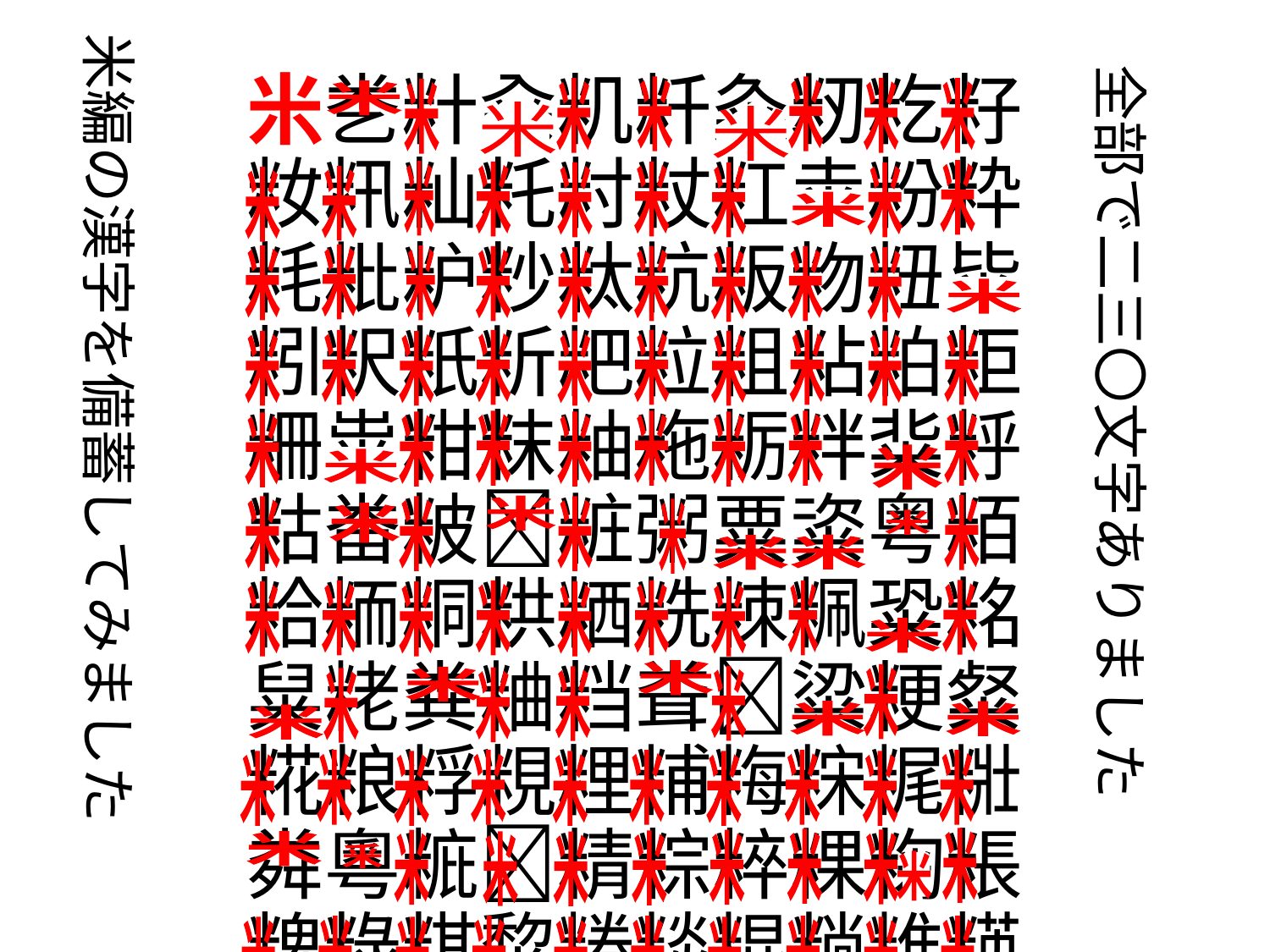

米編の漢字を備蓄してみました
# 米㐘籵籴籶粁粂籾籺籽 籹籸籼籷籿粀䉺𥸮粉粋 粍粃粐粆粏粇粄粅粈粊 粌粎䉻䉼粑粒粗粘粕粔 粣粜粓粖粙粚粝䉽䉾䉿 䊀畨𥹖𥹆粧粥粟粢粤粨 粭粫粡粠粞䊁䊂䊃䊄䊅 䊆粩粪粬𥹥𥹢𥹤粱粳粲 糀粮粰粯粴䊇䊈䊉䊊䊋 粦粵䊌𥹴精粽粹粿粷粻 粺粶粸䊍䊎䊏䊐䊑䊒䊔 糁精糊糎糅糂糉粼糇糈 糄糍糃糆糋糌䊓䊕䊖䊗 䊘䊙𥻂𥻈糖糒糢糘糚糗 糕糔糏糓糐糑䊚䨀𥻨𥻘 糠糟糞糜糛糝糙糡糨䊛 䊜䊝䊞䊟䊠䊡䊢糧糦糥 糤䊣䊤䊦䊧䊨䊩䊪𥼣糩 糫糪䊥䊫䊬糭𥼽糯糲糰 糣䊭䊮糬糮䊯𥽜糴糱糵 䊰䊱䊲𥽭𥽲糶䊳䊴糳糷
全部で二三〇文字ありました
米
米
米
米
米
米
米

米

米
米
米
米
米
米
米
米
米
米

米
米
米
米
米
米
米
米
米
米

米
米
米
米
米
米
米
米
米
米
米
米
米
米
米
米
米
米
米
米

米
米
米
米
米
米
米
米
米
米
米
米
米
米
米
米
米
米
米
米
米
米
米
米
米
米
米
米
米
米
米
米
米
米
米
米
米
米
米
米
米
米
米
米
米
米
米
米
米
米
釆
米

米
米
米
米
米
米
米
米
米
米
米
米
米
米
米
米
米
米
米
米
米
米
米
米
米
米
米
米
米
米
米
米
米
米
米
米
米
米
米
米
米
米
米
米

米
米
米
米
米

米

米
米
米
米
米
米
米
米
米
米
米
米
米
米
米
米
米
米
米
米
米
米
米
米
米
米
米
米
米
米
米
米
米
米
米
米
米
米
米
米
米
米
米
米
米
米
米

米
米
米
米
米
米
米
米
米
米
米
米
米